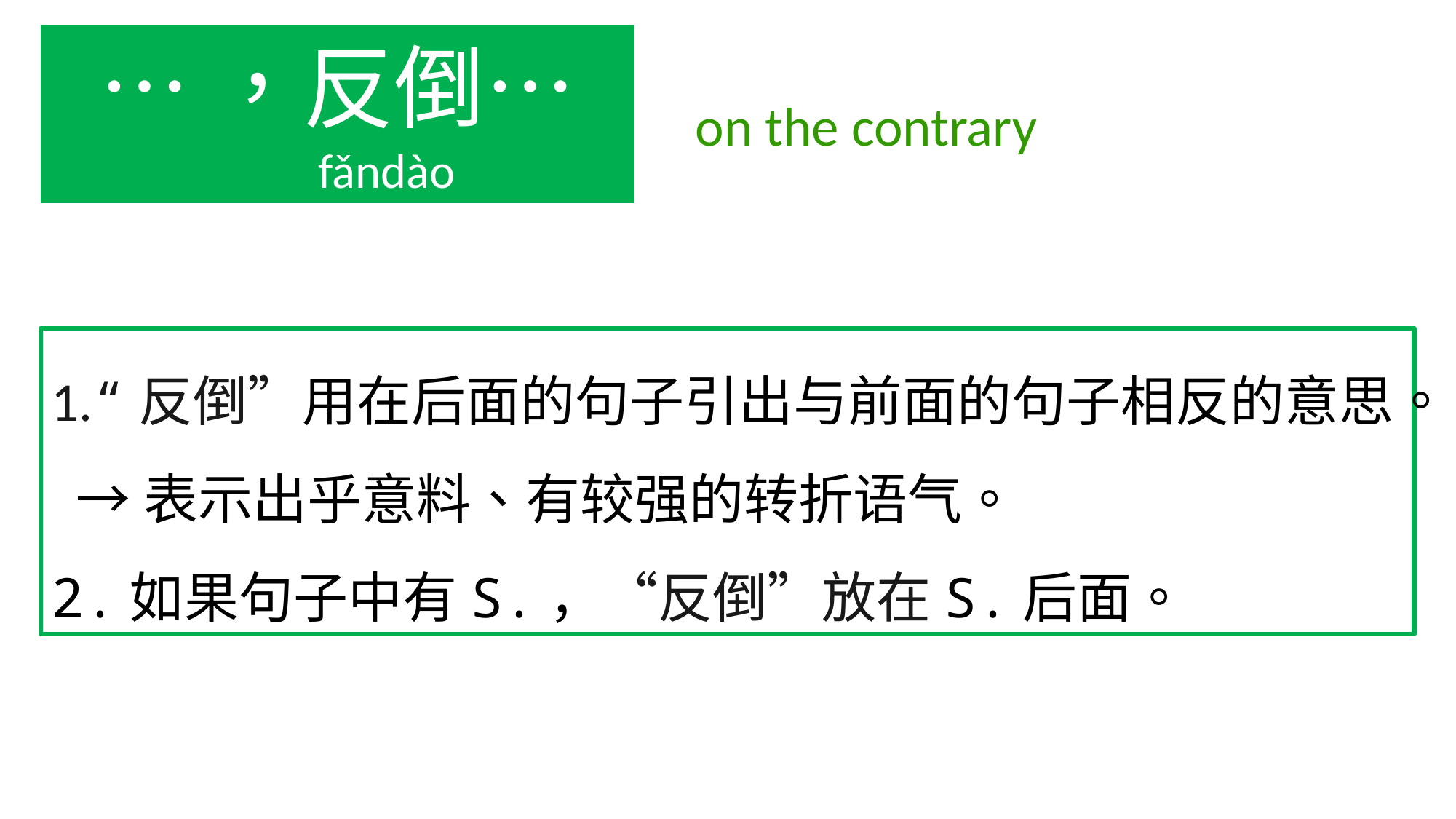

…，反倒…
         fǎndào
on the contrary
1.“反倒”用在后面的句子引出与前面的句子相反的意思。
  →表示出乎意料、有较强的转折语气。
2.如果句子中有S.，“反倒”放在S.后面。